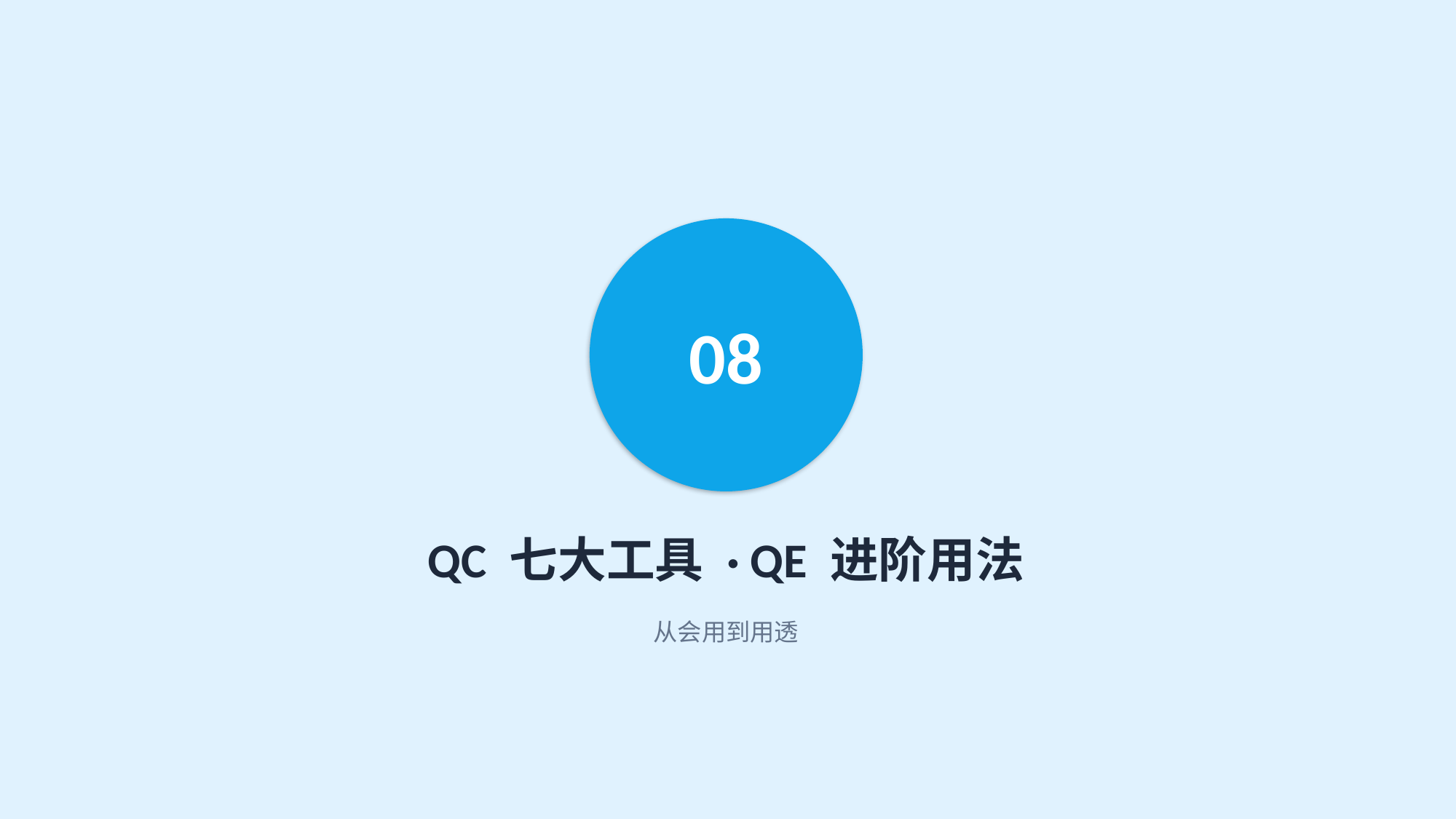

08
QC 七大工具 · QE 进阶用法
从会用到用透